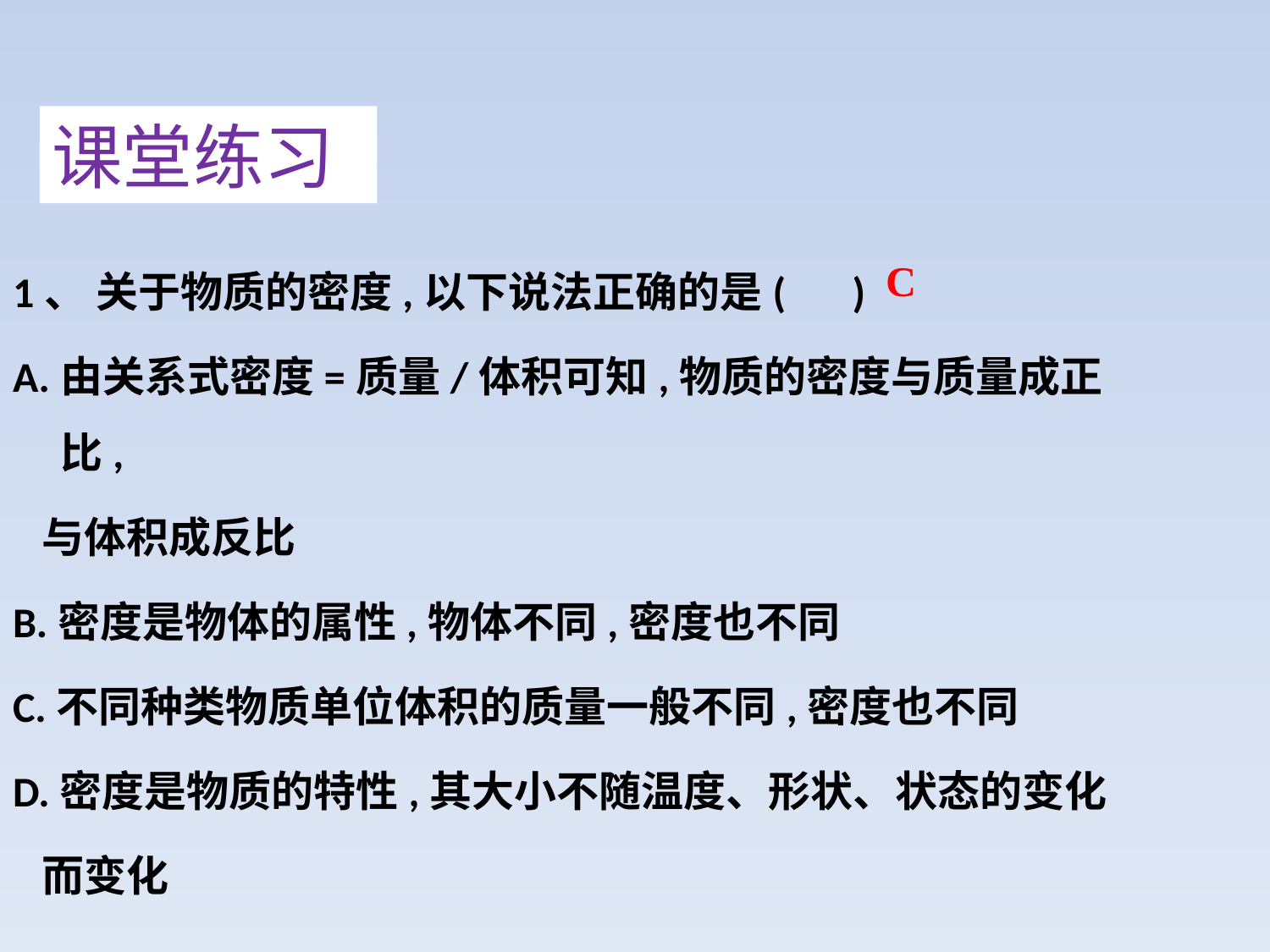

课堂练习
1、 关于物质的密度,以下说法正确的是(       )
A.由关系式密度=质量/体积可知,物质的密度与质量成正比,
  与体积成反比
B.密度是物体的属性,物体不同,密度也不同
C.不同种类物质单位体积的质量一般不同,密度也不同
D.密度是物质的特性,其大小不随温度、形状、状态的变化
  而变化
C